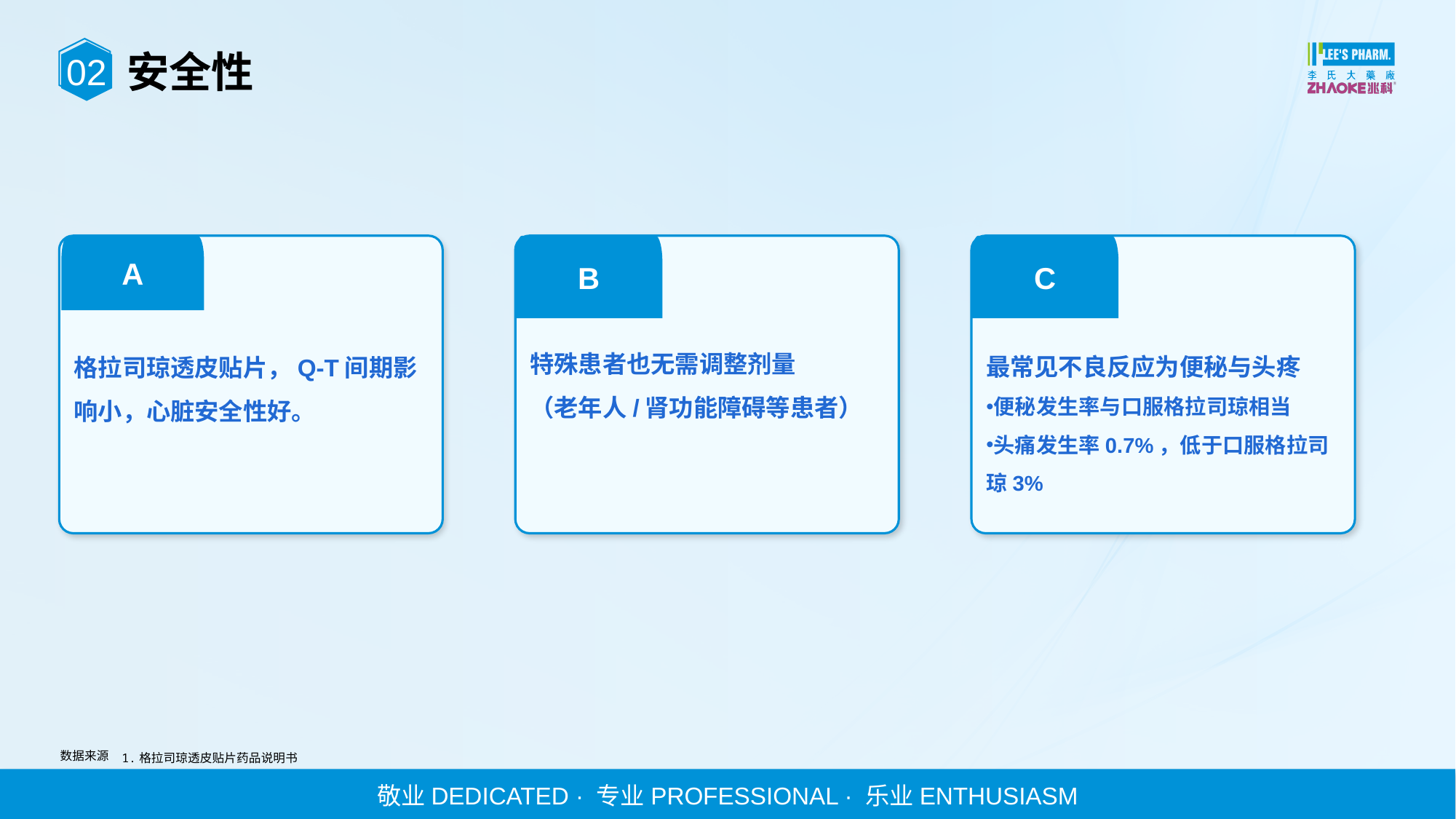

02
安全性

格拉司琼透皮贴片，Q-T间期影响小，心脏安全性好。

A
B

特殊患者也无需调整剂量
（老年人/肾功能障碍等患者）

C

最常见不良反应为便秘与头疼
便秘发生率与口服格拉司琼相当
头痛发生率0.7%，低于口服格拉司琼3%

数据来源
1.格拉司琼透皮贴片药品说明书